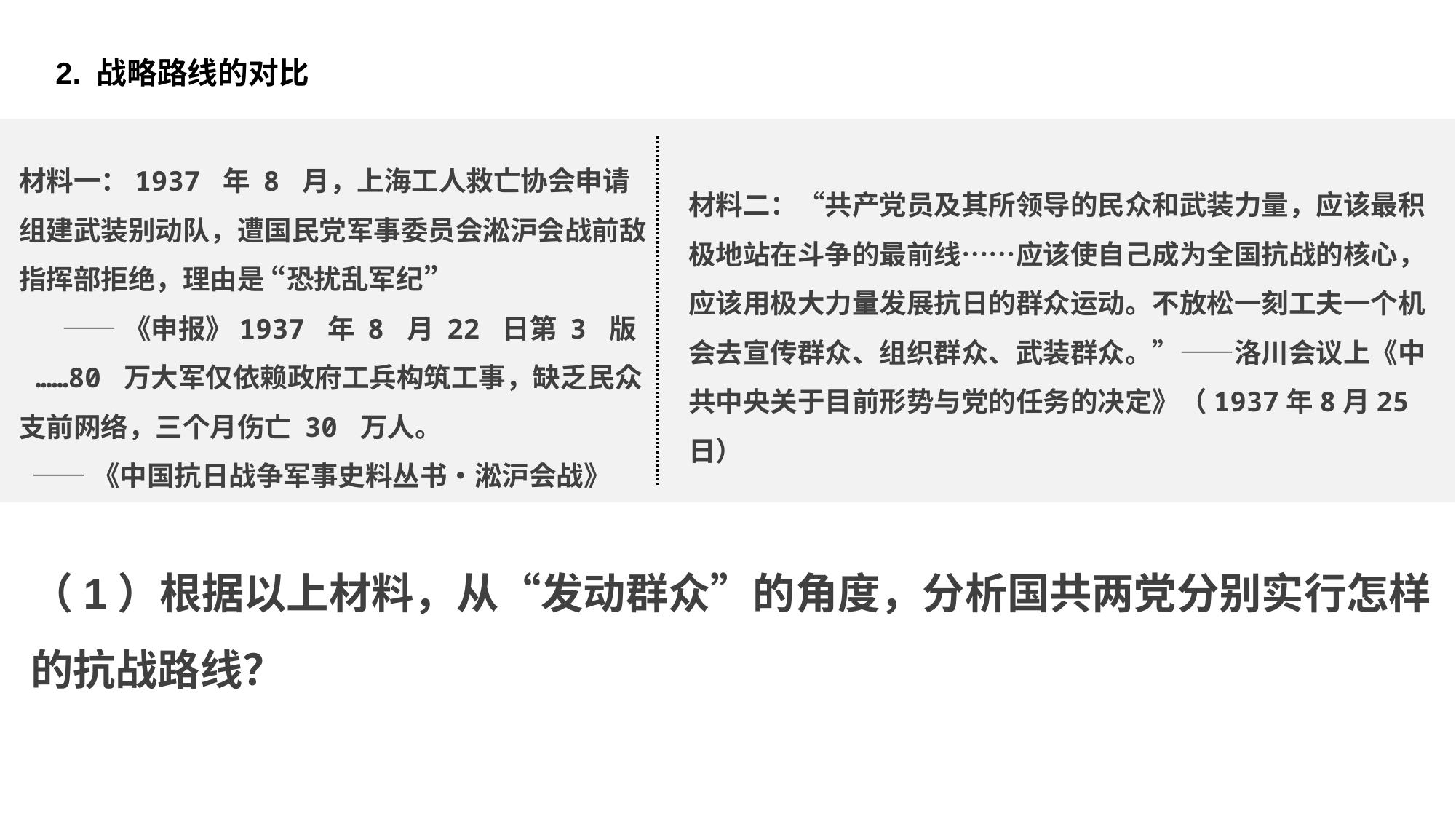

2. 战略路线的对比

材料二：“共产党员及其所领导的民众和武装力量，应该最积极地站在斗争的最前线……应该使自己成为全国抗战的核心，应该用极大力量发展抗日的群众运动。不放松一刻工夫一个机会去宣传群众、组织群众、武装群众。”——洛川会议上《中共中央关于目前形势与党的任务的决定》（1937年8月25日）
材料一：1937 年 8 月，上海工人救亡协会申请组建武装别动队，遭国民党军事委员会淞沪会战前敌指挥部拒绝，理由是 “恐扰乱军纪”
       ——《申报》1937 年 8 月 22 日第 3 版
 ……80 万大军仅依赖政府工兵构筑工事，缺乏民众支前网络，三个月伤亡 30 万人。
  ——《中国抗日战争军事史料丛书・淞沪会战》
（1）根据以上材料，从“发动群众”的角度，分析国共两党分别实行怎样的抗战路线？